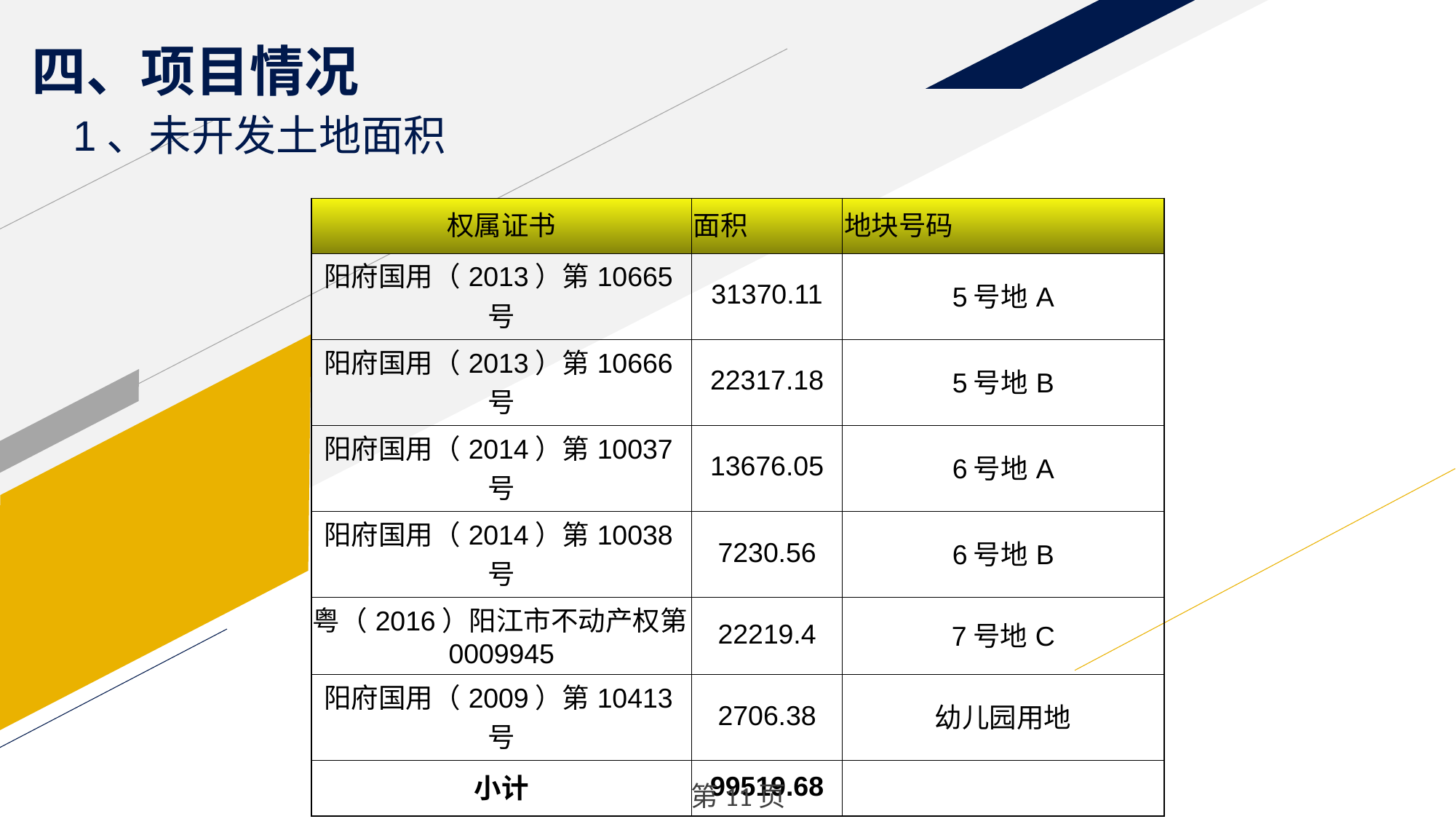

四、项目情况

1、未开发土地面积
| 权属证书 | 面积 | 地块号码 |
| --- | --- | --- |
| 阳府国用（2013）第10665号 | 31370.11 | 5号地A |
| 阳府国用（2013）第10666号 | 22317.18 | 5号地B |
| 阳府国用（2014）第10037号 | 13676.05 | 6号地A |
| 阳府国用（2014）第10038号 | 7230.56 | 6号地B |
| 粤（2016）阳江市不动产权第0009945 | 22219.4 | 7号地C |
| 阳府国用（2009）第10413号 | 2706.38 | 幼儿园用地 |
| 小计 | 99519.68 |  |

                  第11页